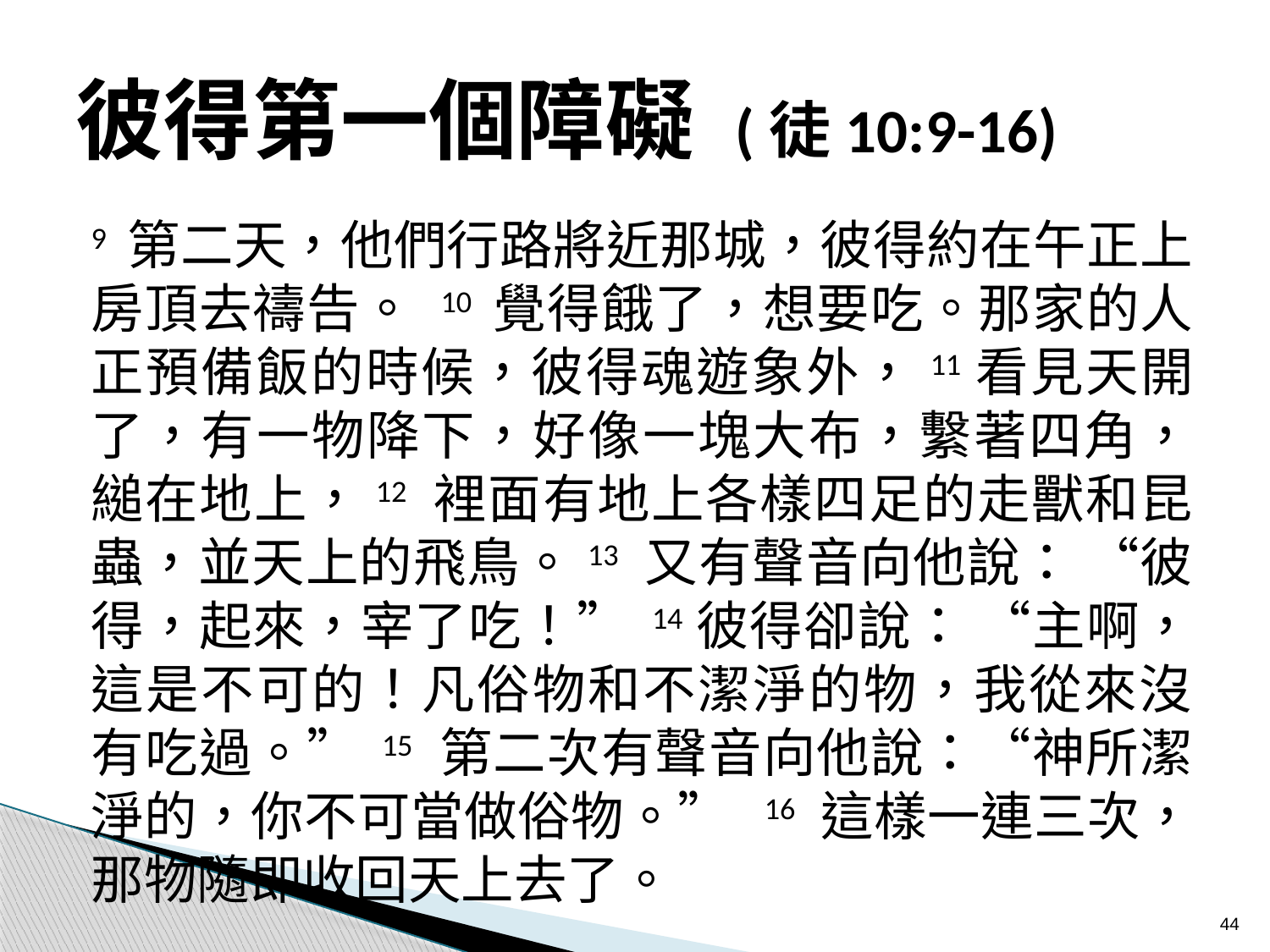

# 彼得第一個障礙 (徒10:9-16)
9 第二天，他們行路將近那城，彼得約在午正上房頂去禱告。 10 覺得餓了，想要吃。那家的人正預備飯的時候，彼得魂遊象外，11看見天開了，有一物降下，好像一塊大布，繫著四角，縋在地上，12 裡面有地上各樣四足的走獸和昆蟲，並天上的飛鳥。13 又有聲音向他說： “彼得，起來，宰了吃！” 14彼得卻說： “主啊，這是不可的！凡俗物和不潔淨的物，我從來沒有吃過。” 15 第二次有聲音向他說：“神所潔淨的，你不可當做俗物。”  16 這樣一連三次，那物隨即收回天上去了。

44